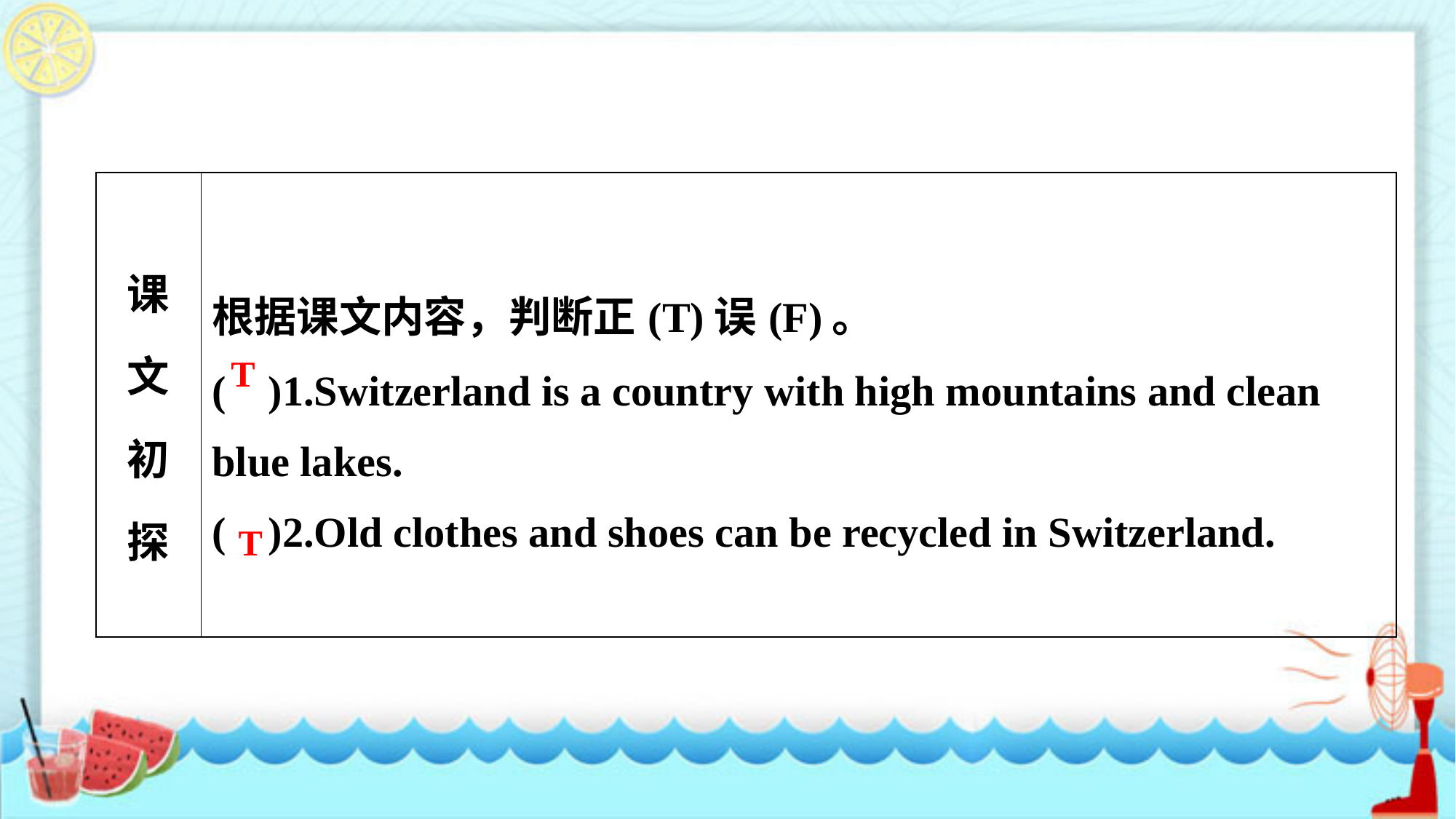

| 课文初探 | 根据课文内容，判断正(T)误(F)。 ( )1.Switzerland is a country with high mountains and clean blue lakes. ( )2.Old clothes and shoes can be recycled in Switzerland. |
| --- | --- |
T
T